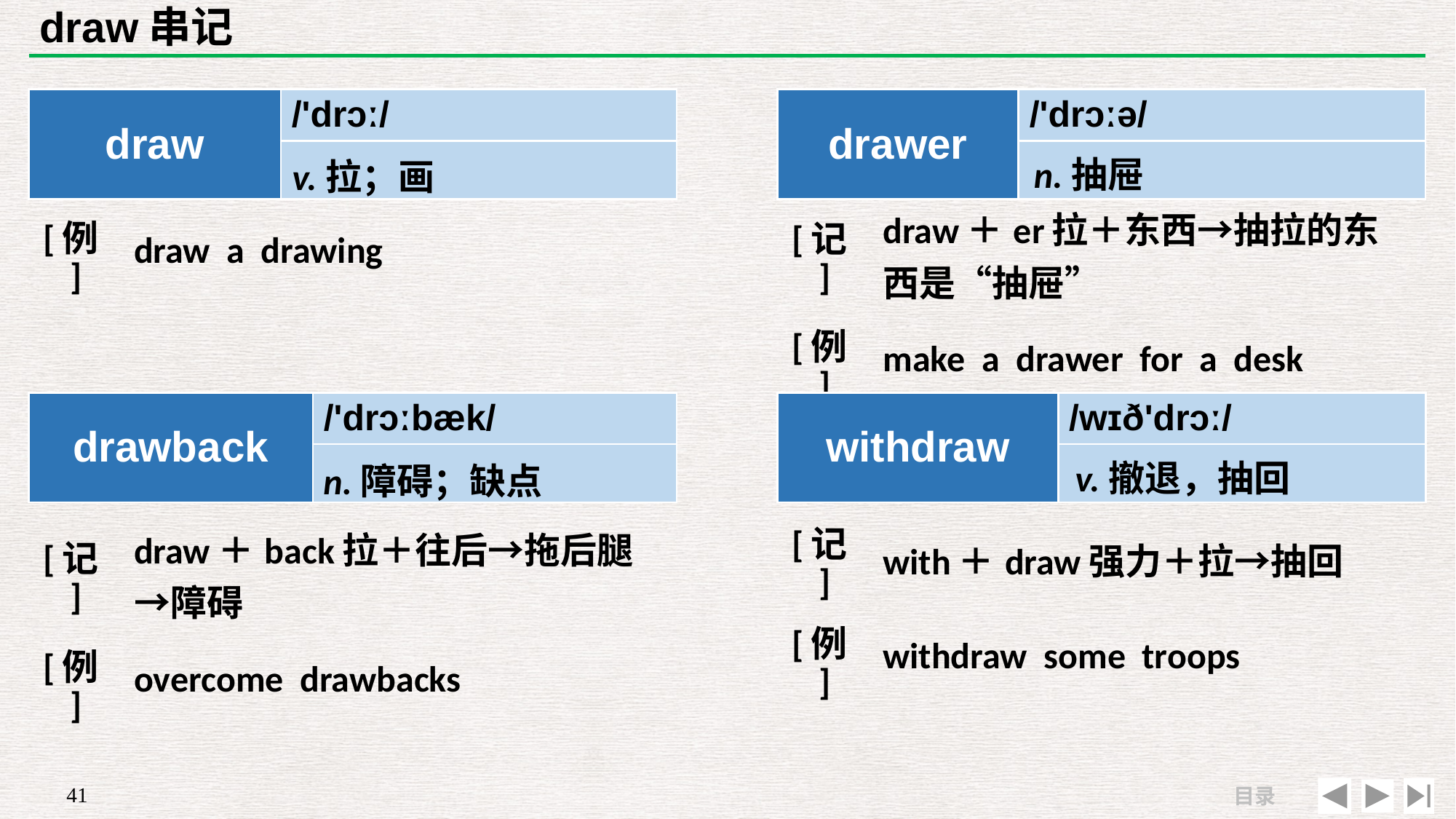

# draw串记

| draw | /'drɔː/ |
| --- | --- |
|  |  |
| drawer | /'drɔːə/ |
| --- | --- |
|  |  |
n.抽屉
v.拉；画
|  |  |
| --- | --- |
| [例] | draw a drawing |
| [记] | draw＋er拉＋东西→抽拉的东西是“抽屉” |
| --- | --- |
| [例] | make a drawer for a desk |
| drawback | /'drɔːbæk/ |
| --- | --- |
|  |  |
| withdraw | /wɪð'drɔː/ |
| --- | --- |
|  |  |
v.撤退，抽回
n.障碍；缺点
| [记] | with＋draw强力＋拉→抽回 |
| --- | --- |
| [例] | withdraw some troops |
| [记] | draw＋back拉＋往后→拖后腿→障碍 |
| --- | --- |
| [例] | overcome drawbacks |